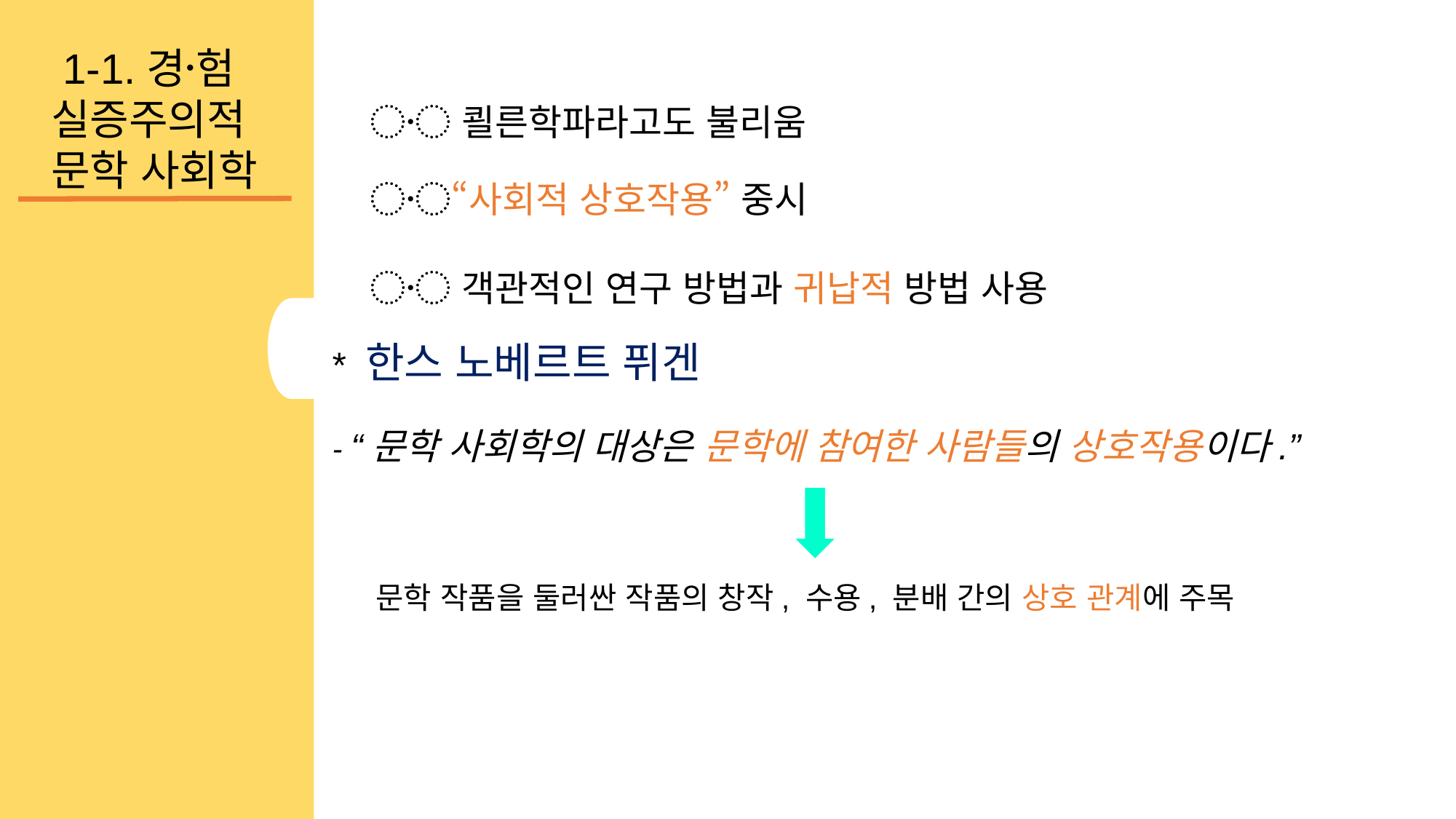

1-1.경험〮
실증주의적
문학 사회학
〮 쾰른학파라고도 불리움
〮“사회적 상호작용” 중시
〮 객관적인 연구 방법과 귀납적 방법 사용

* 한스 노베르트 퓌겐

- “문학 사회학의 대상은 문학에 참여한 사람들의 상호작용이다.”

문학 작품을 둘러싼 작품의 창작, 수용, 분배 간의 상호 관계에 주목